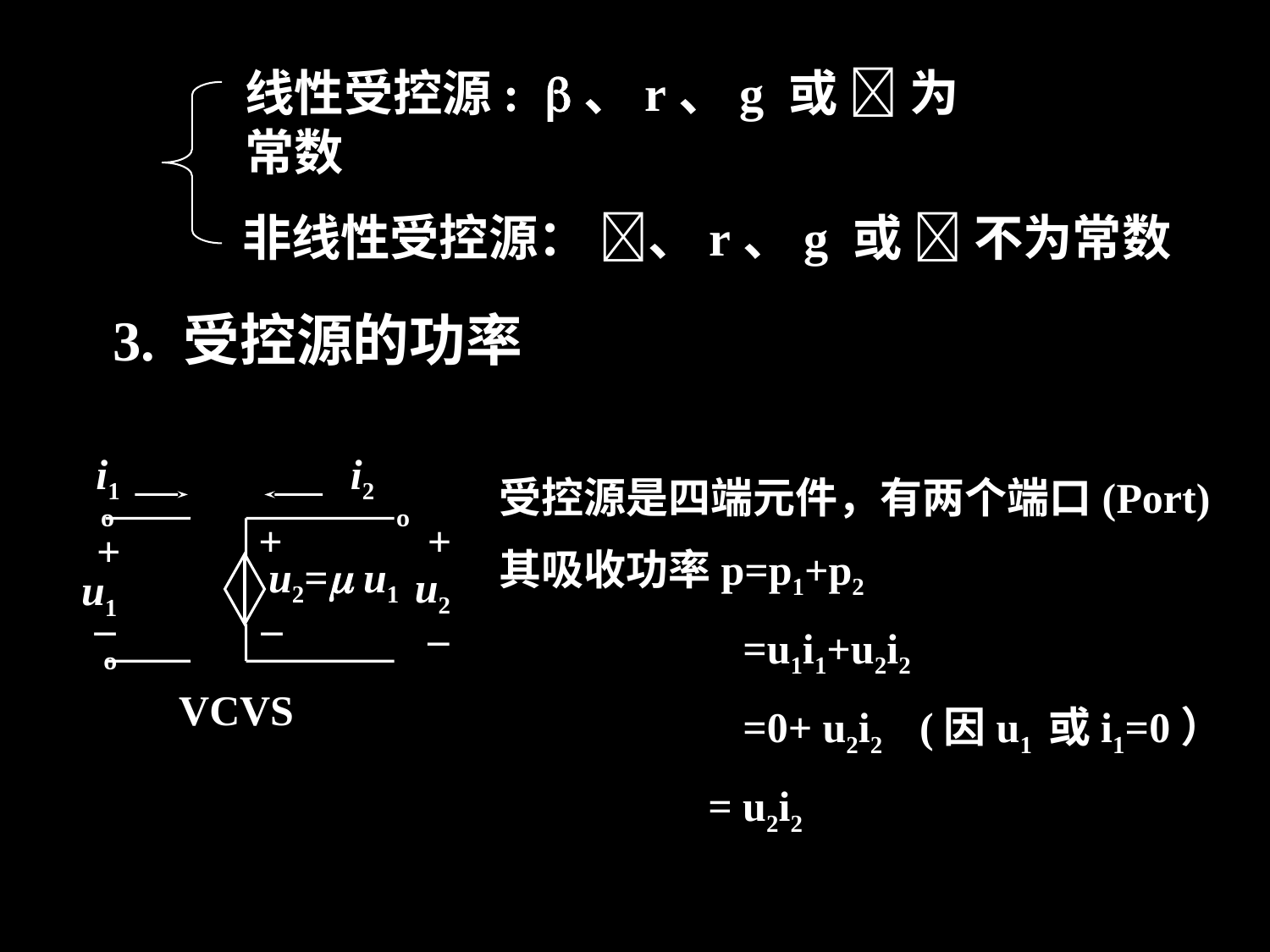

线性受控源:  β、r、g 或 μ 为常数

非线性受控源： β、r、g 或 μ 不为常数
3. 受控源的功率
i1
i2
º

º
+
+
+

u2=μ u1
u2
u1

_
_
_

º

VCVS
受控源是四端元件，有两个端口(Port)
其吸收功率p=p1+p2
                       =u1i1+u2i2
                       =0+ u2i2      (因u1 或i1=0）
                                  = u2i2